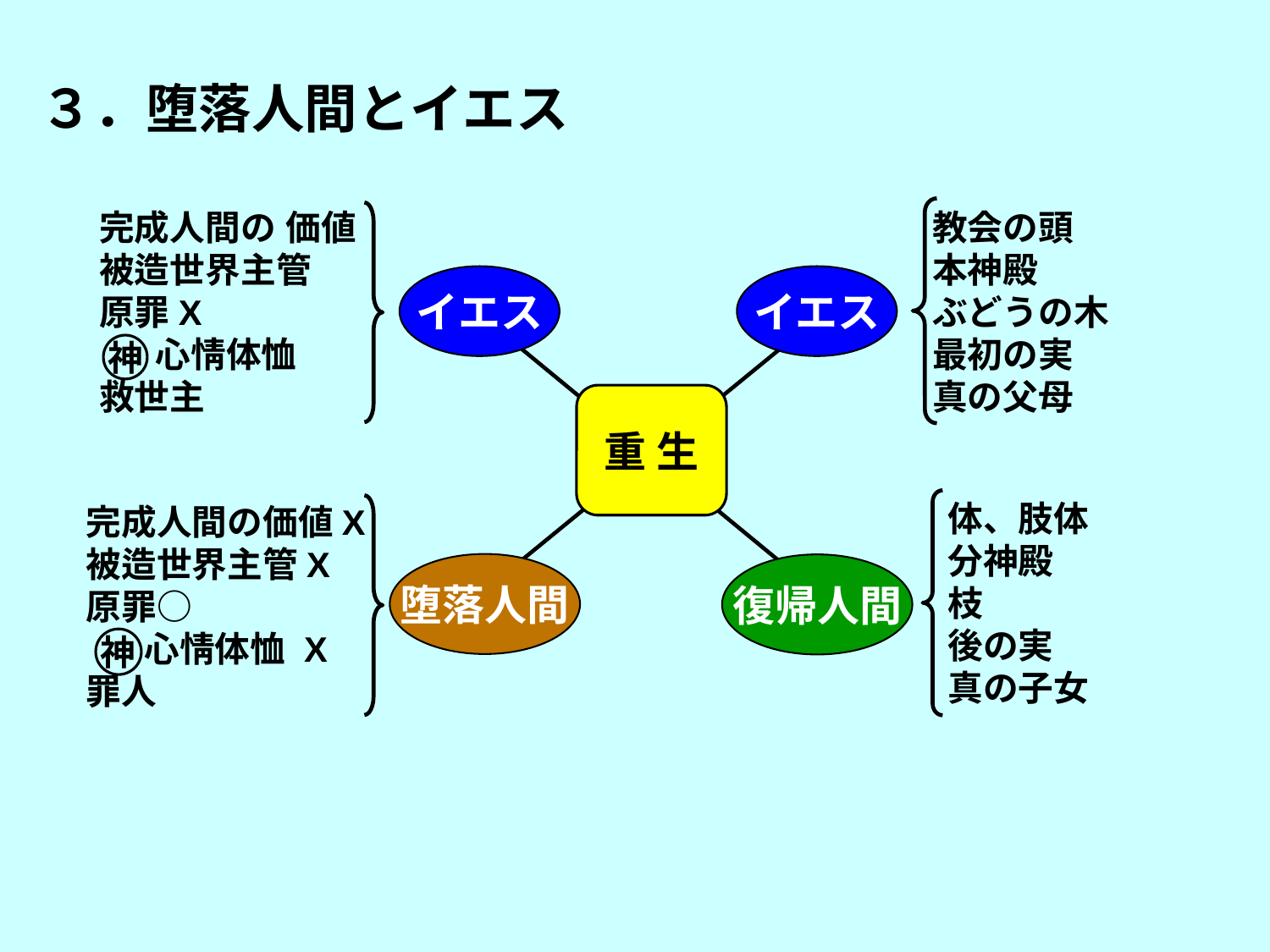

３．堕落人間とイエス

完成人間の 価値
被造世界主管
原罪X
     心情体恤
救世主
教会の頭
本神殿
ぶどうの木
最初の実
真の父母

イエス
イエス

神
重 生

体、肢体
分神殿
枝
後の実
真の子女
完成人間の価値X
被造世界主管X
原罪○
     心情体恤 X
罪人

堕落人間
復帰人間
神